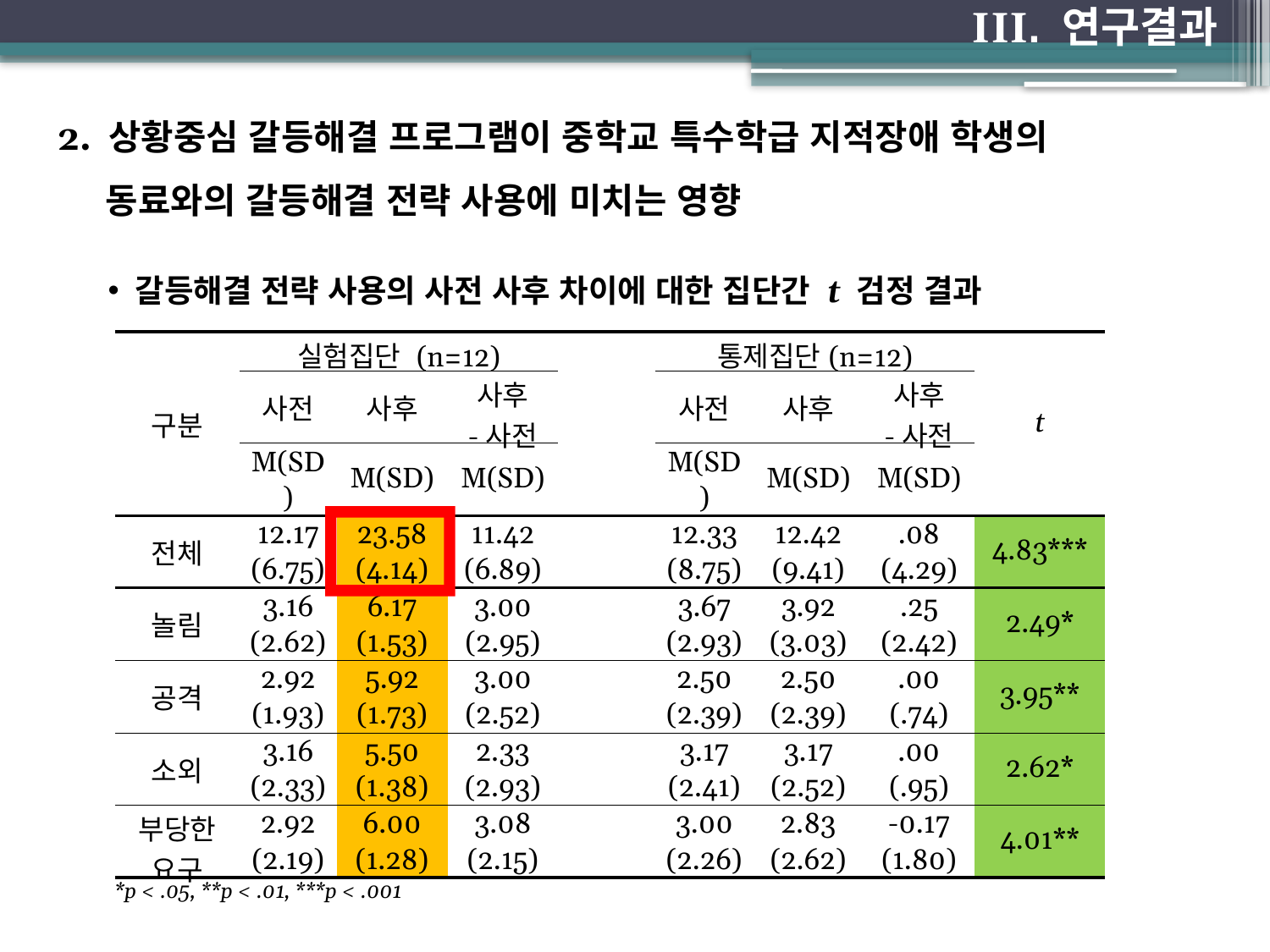

III. 연구결과
2. 상황중심 갈등해결 프로그램이 중학교 특수학급 지적장애 학생의
    동료와의 갈등해결 전략 사용에 미치는 영향
 갈등해결 전략 사용의 사전 사후 차이에 대한 집단간 t 검정 결과
| 구분 | 실험집단 (n=12) |  |  |  | 통제집단(n=12) |  |  | t |
| --- | --- | --- | --- | --- | --- | --- | --- | --- |
|  | 사전 | 사후 | 사후 -사전 |  | 사전 | 사후 | 사후 -사전 |  |
|  | M(SD) | M(SD) | M(SD) |  | M(SD) | M(SD) | M(SD) |  |
| 전체 | 12.17 (6.75) | 23.58 (4.14) | 11.42 (6.89) |  | 12.33 (8.75) | 12.42 (9.41) | .08 (4.29) | 4.83\*\*\* |
| 놀림 | 3.16 (2.62) | 6.17 (1.53) | 3.00 (2.95) |  | 3.67 (2.93) | 3.92 (3.03) | .25 (2.42) | 2.49\* |
| 공격 | 2.92 (1.93) | 5.92 (1.73) | 3.00 (2.52) |  | 2.50 (2.39) | 2.50 (2.39) | .00 (.74) | 3.95\*\* |
| 소외 | 3.16 (2.33) | 5.50 (1.38) | 2.33 (2.93) |  | 3.17 (2.41) | 3.17 (2.52) | .00 (.95) | 2.62\* |
| 부당한 요구 | 2.92 (2.19) | 6.00 (1.28) | 3.08 (2.15) |  | 3.00 (2.26) | 2.83 (2.62) | -0.17 (1.80) | 4.01\*\* |

*p < .05, **p < .01, ***p < .001